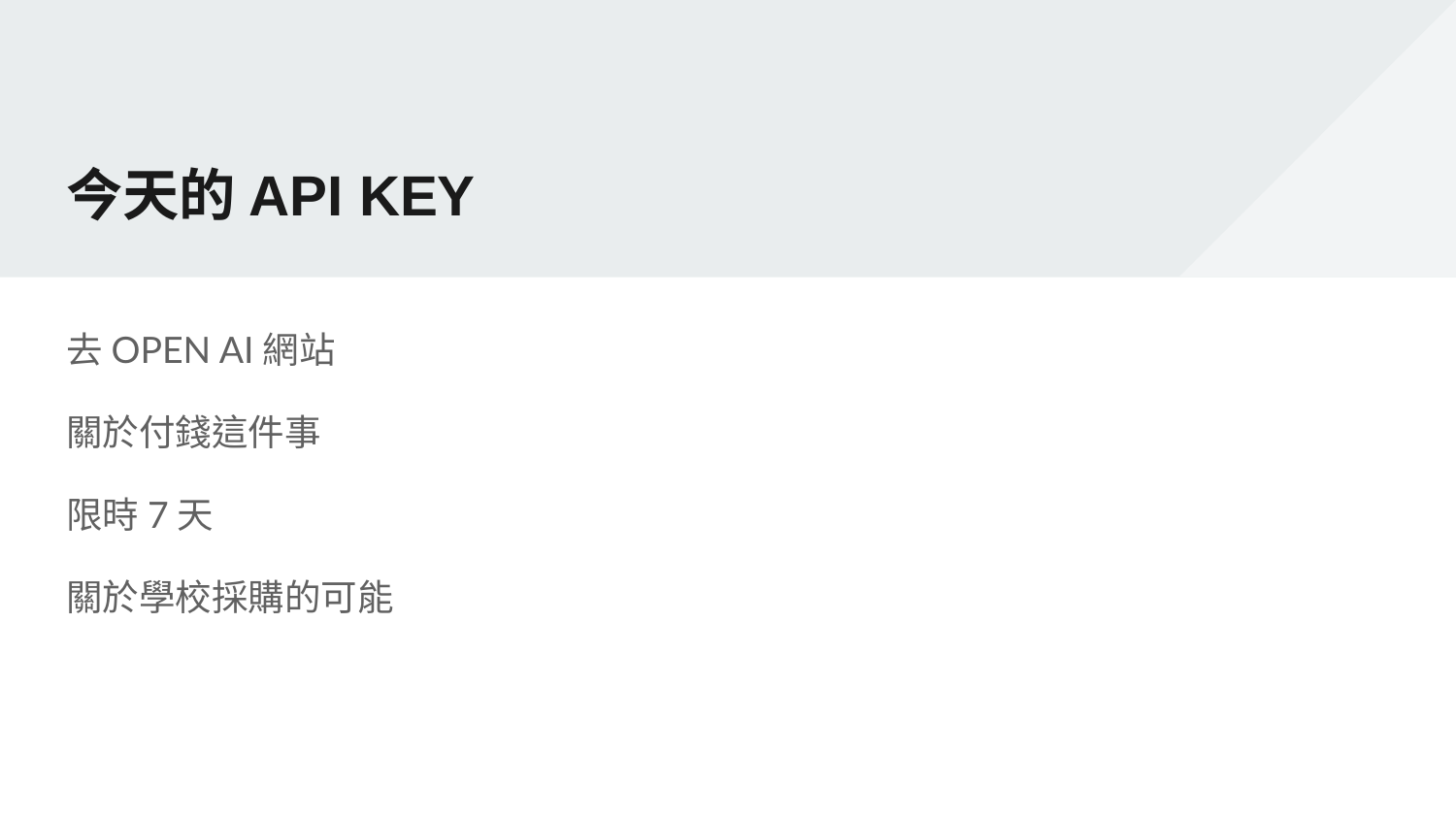

# 今天的API KEY
去OPEN AI網站
關於付錢這件事
限時7天
關於學校採購的可能